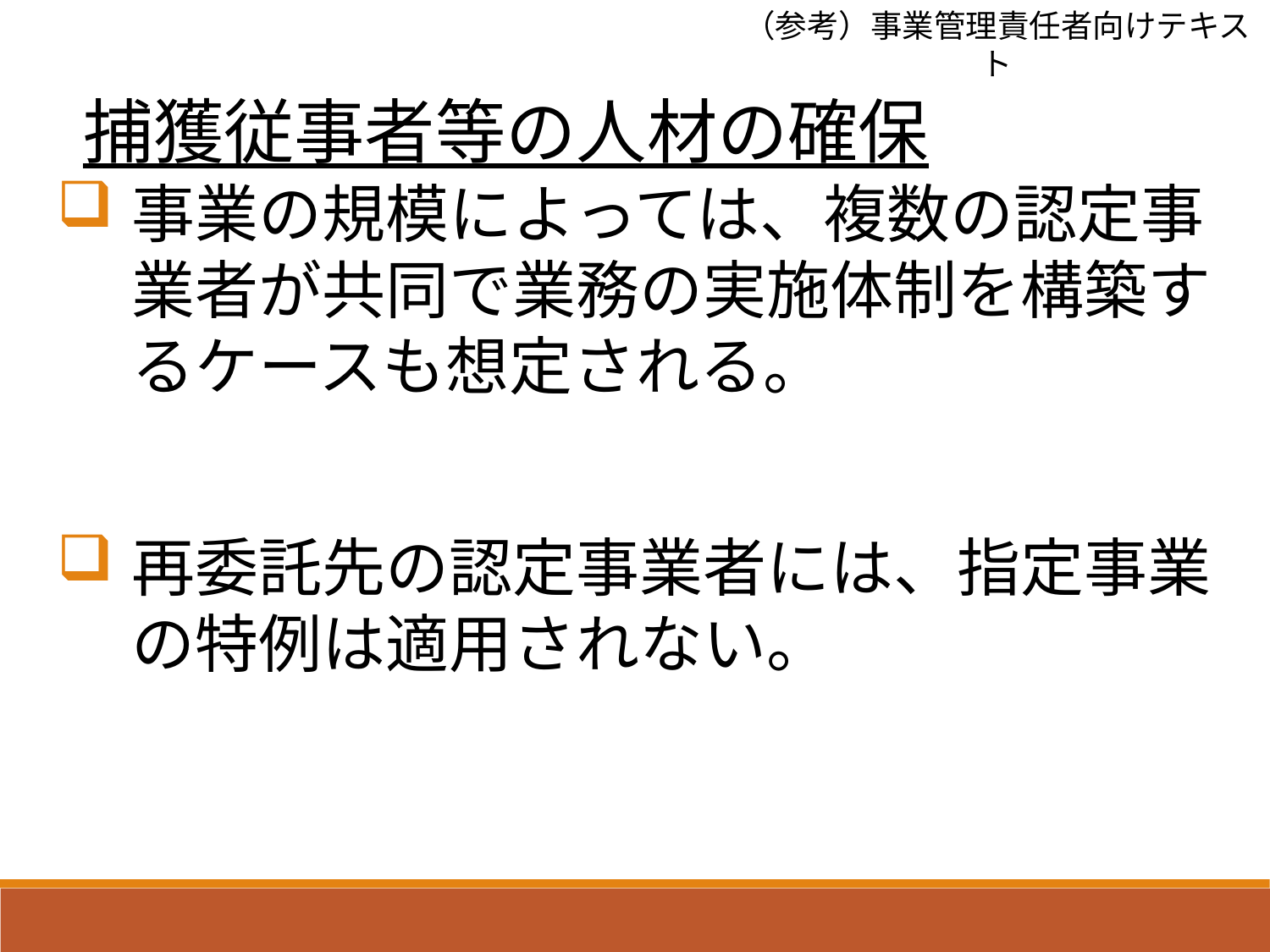

（参考）事業管理責任者向けテキスト

　捕獲従事者等の人材の確保
事業の規模によっては、複数の認定事業者が共同で業務の実施体制を構築するケースも想定される。

再委託先の認定事業者には、指定事業の特例は適用されない。